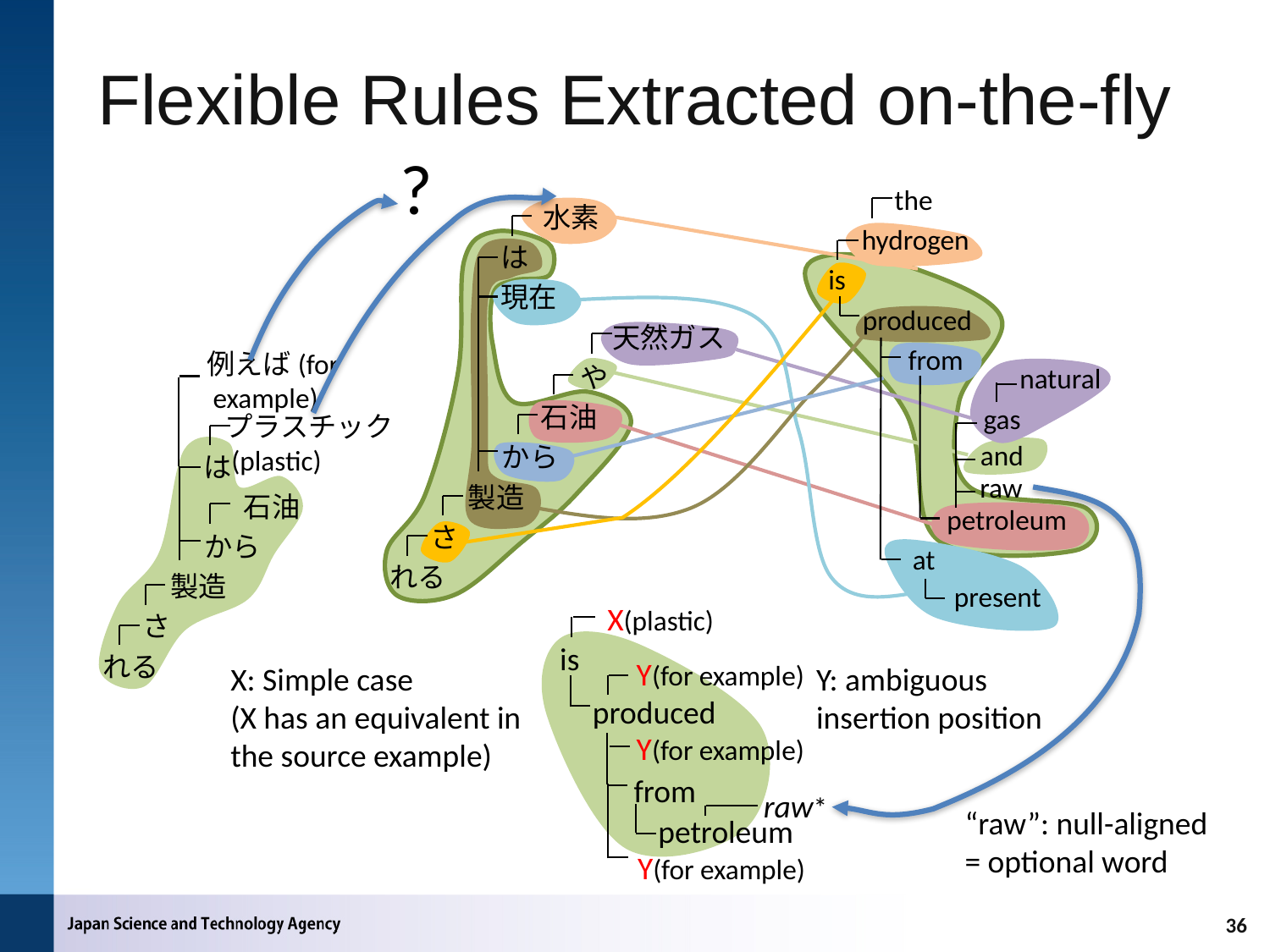

# Flexible Rules Extracted on-the-fly
?
the

水素

hydrogen

は

is

現在

produced

天然ガス

from

例えば(for
 example)
プラスチック
 (plastic)
は
石油
から
製造
さ
れる
や
natural

石油
gas

and
から

raw
製造
petroleum

さ

at

れる
present
X(plastic)

is
produced
from
petroleum
Y(for example)
X: Simple case
(X has an equivalent in the source example)
Y: ambiguous insertion position
Y(for example)
raw*
Y(for example)
“raw”: null-aligned = optional word
36